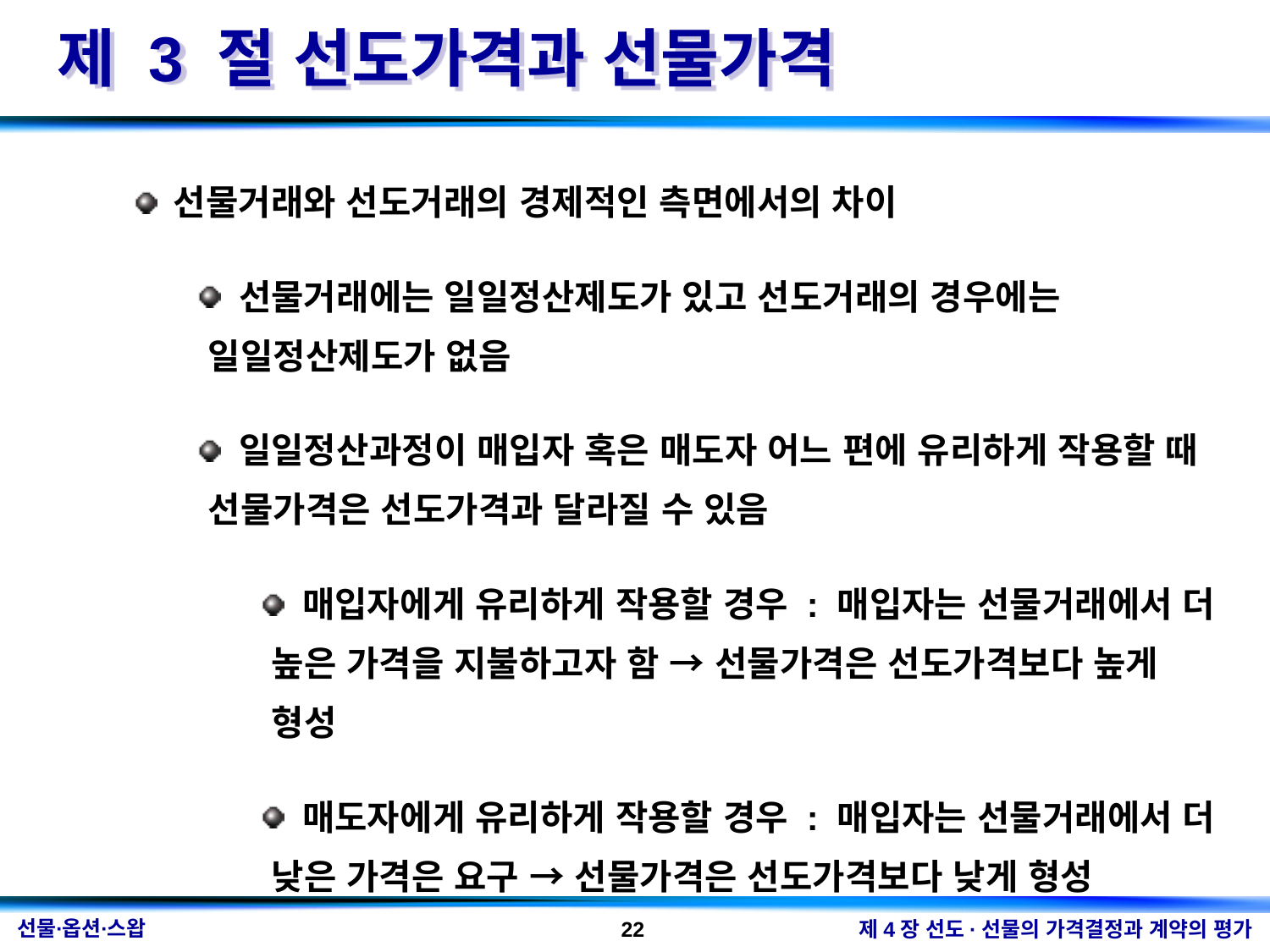

제 3 절 선도가격과 선물가격
 선물거래와 선도거래의 경제적인 측면에서의 차이
 선물거래에는 일일정산제도가 있고 선도거래의 경우에는 일일정산제도가 없음
 일일정산과정이 매입자 혹은 매도자 어느 편에 유리하게 작용할 때 선물가격은 선도가격과 달라질 수 있음
 매입자에게 유리하게 작용할 경우 : 매입자는 선물거래에서 더 높은 가격을 지불하고자 함 → 선물가격은 선도가격보다 높게 형성
 매도자에게 유리하게 작용할 경우 : 매입자는 선물거래에서 더 낮은 가격은 요구 → 선물가격은 선도가격보다 낮게 형성
22